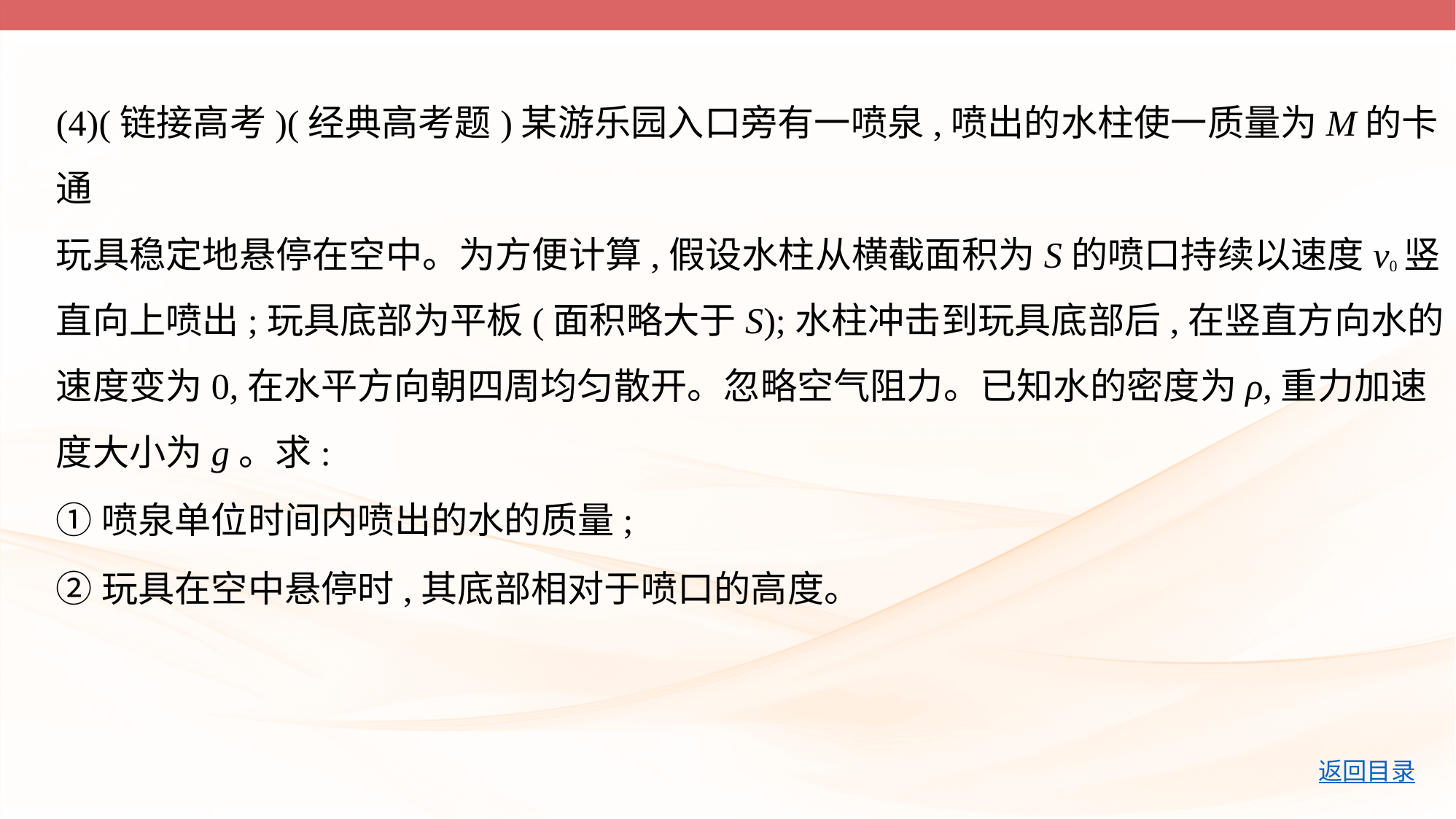

(4)(链接高考)(经典高考题)某游乐园入口旁有一喷泉,喷出的水柱使一质量为M的卡通
玩具稳定地悬停在空中。为方便计算,假设水柱从横截面积为S的喷口持续以速度v0竖
直向上喷出;玩具底部为平板(面积略大于S);水柱冲击到玩具底部后,在竖直方向水的
速度变为0,在水平方向朝四周均匀散开。忽略空气阻力。已知水的密度为ρ,重力加速
度大小为g。求:
①喷泉单位时间内喷出的水的质量;
②玩具在空中悬停时,其底部相对于喷口的高度。